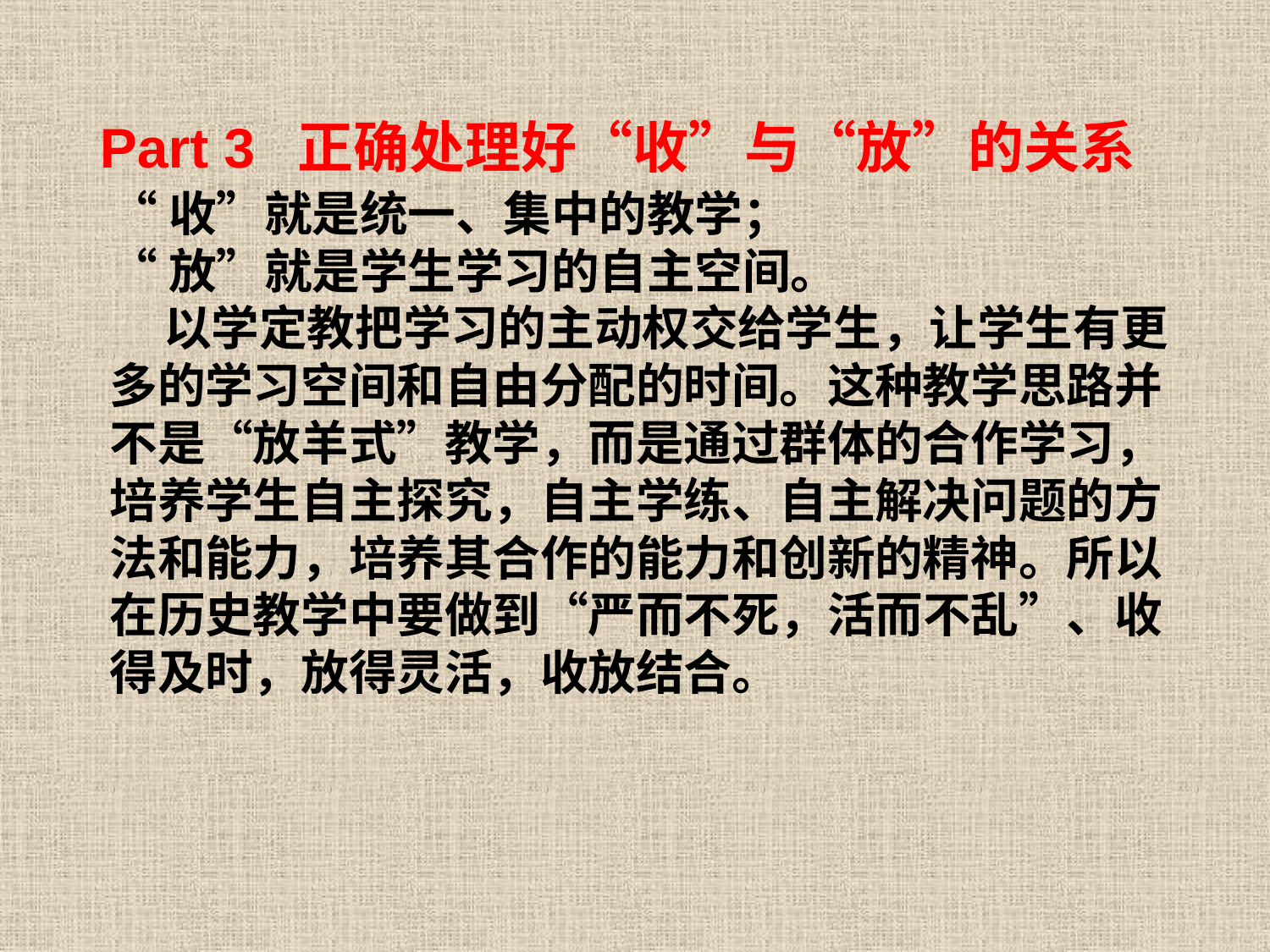

Part 3  正确处理好“收”与“放”的关系

“收”就是统一、集中的教学；
“放”就是学生学习的自主空间。
    以学定教把学习的主动权交给学生，让学生有更多的学习空间和自由分配的时间。这种教学思路并不是“放羊式”教学，而是通过群体的合作学习，培养学生自主探究，自主学练、自主解决问题的方法和能力，培养其合作的能力和创新的精神。所以在历史教学中要做到“严而不死，活而不乱”、收得及时，放得灵活，收放结合。